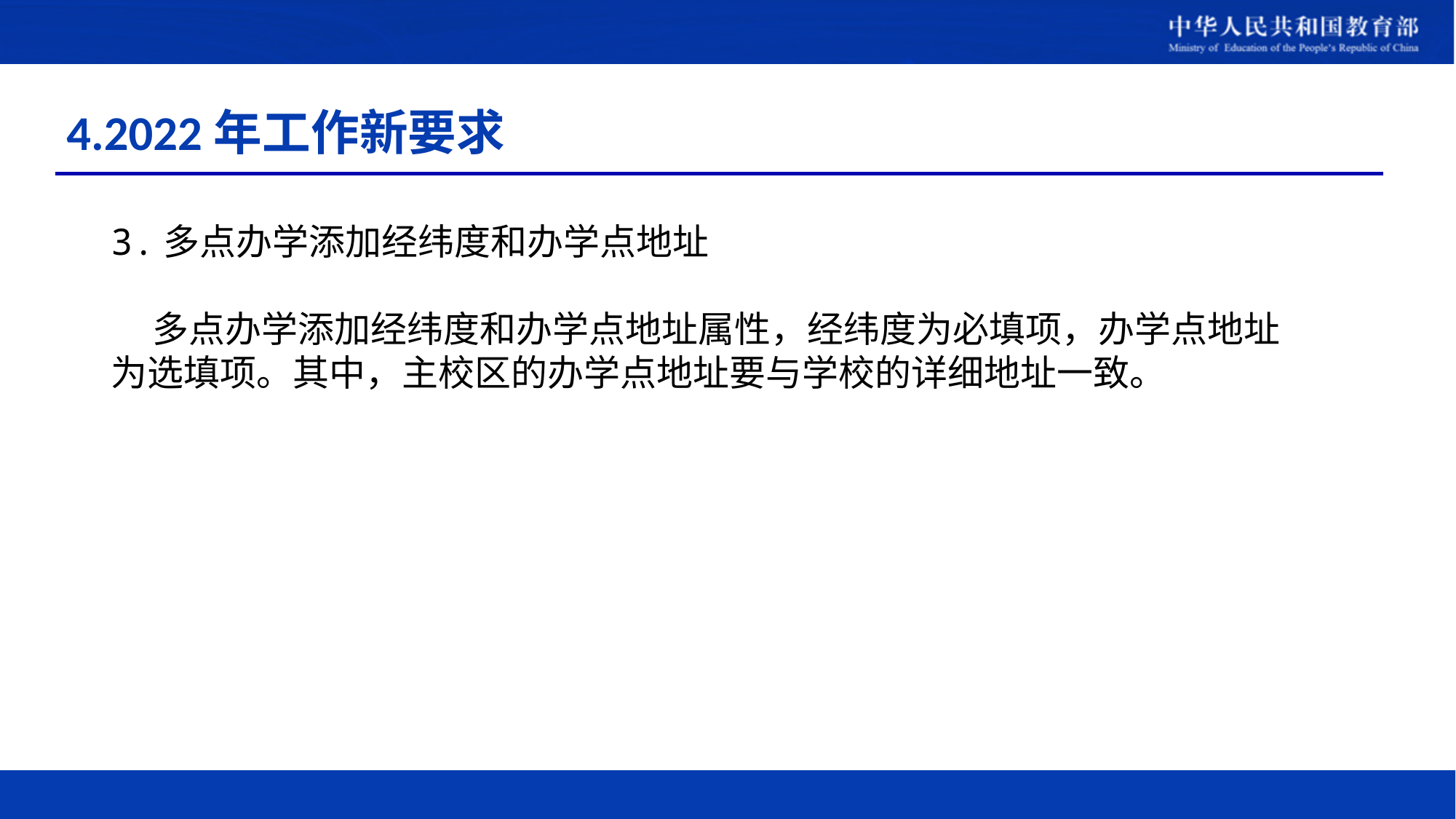

# 4.2022年工作新要求
3.多点办学添加经纬度和办学点地址

    多点办学添加经纬度和办学点地址属性，经纬度为必填项，办学点地址为选填项。其中，主校区的办学点地址要与学校的详细地址一致。
29